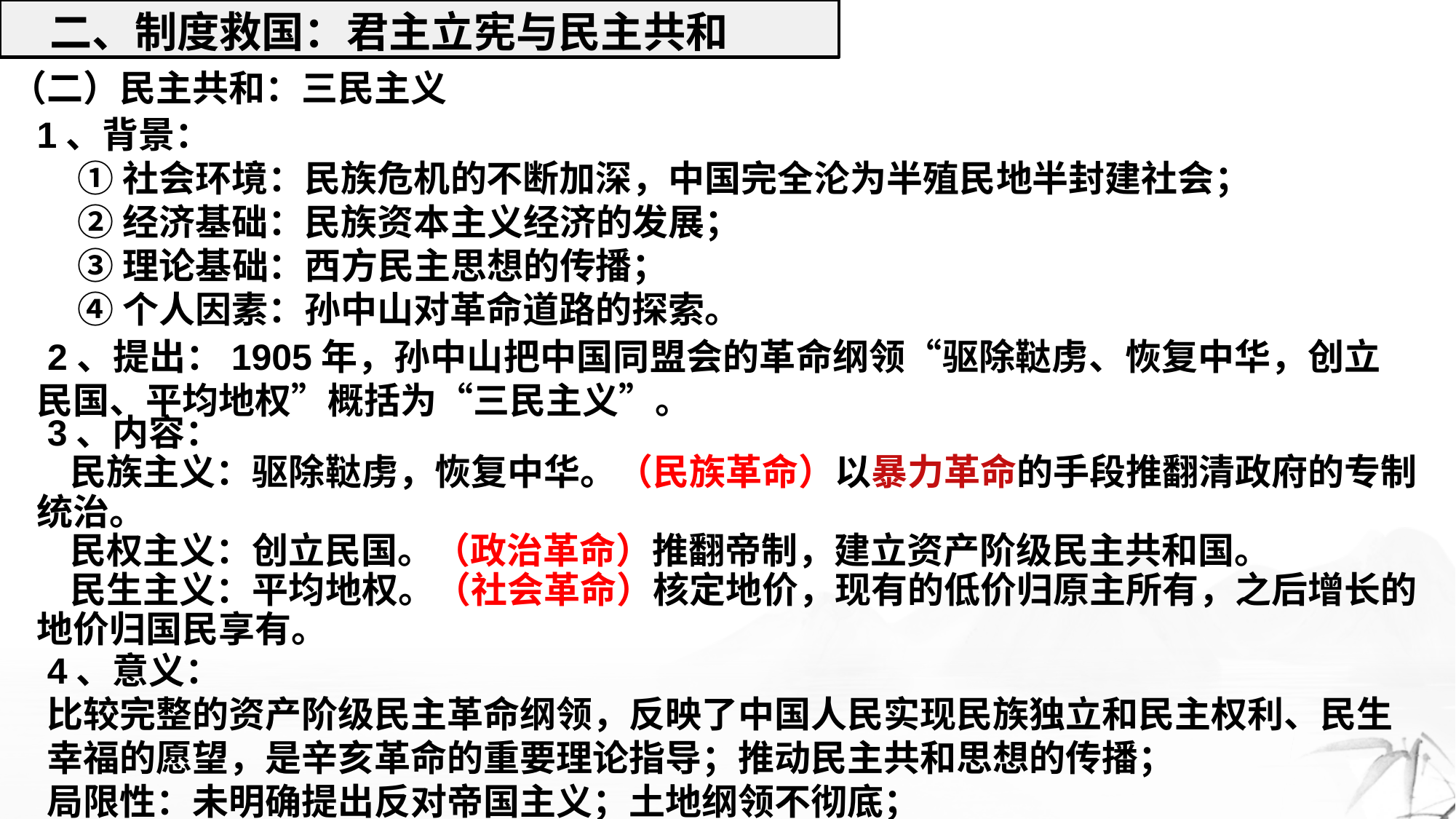

二、制度救国：君主立宪与民主共和
（二）民主共和：三民主义
1、背景：
     ①社会环境：民族危机的不断加深，中国完全沦为半殖民地半封建社会；
     ②经济基础：民族资本主义经济的发展；
     ③理论基础：西方民主思想的传播；
     ④个人因素：孙中山对革命道路的探索。
 2、提出：1905年，孙中山把中国同盟会的革命纲领“驱除鞑虏、恢复中华，创立民国、平均地权”概括为“三民主义”。
 3、内容：
   民族主义：驱除鞑虏，恢复中华。（民族革命）以暴力革命的手段推翻清政府的专制统治。
   民权主义：创立民国。（政治革命）推翻帝制，建立资产阶级民主共和国。
   民生主义：平均地权。（社会革命）核定地价，现有的低价归原主所有，之后增长的地价归国民享有。
4、意义：
比较完整的资产阶级民主革命纲领，反映了中国人民实现民族独立和民主权利、民生幸福的愿望，是辛亥革命的重要理论指导；推动民主共和思想的传播；
局限性：未明确提出反对帝国主义；土地纲领不彻底；